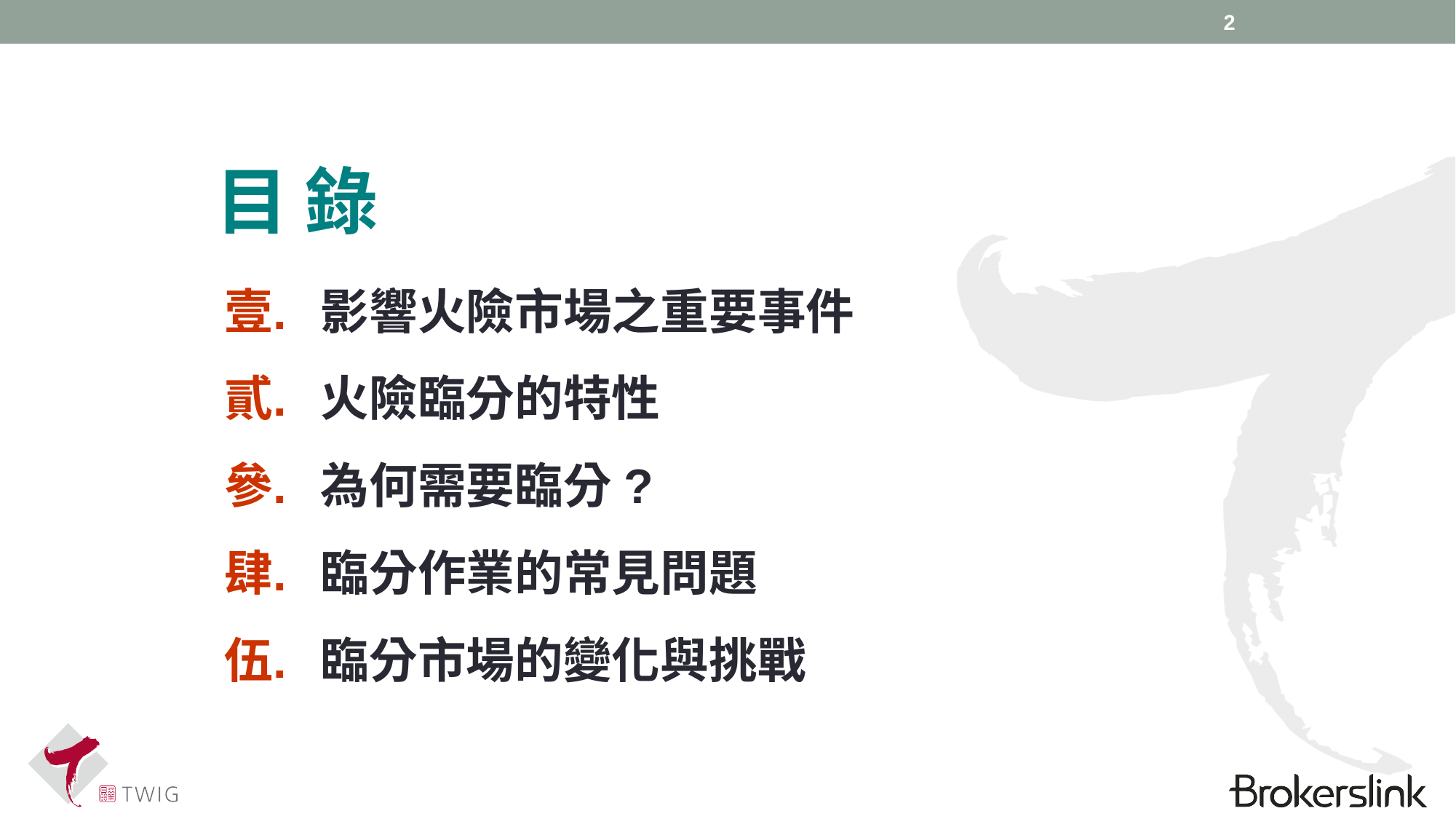

2
目 錄
影響火險市場之重要事件
火險臨分的特性
為何需要臨分?
臨分作業的常見問題
臨分市場的變化與挑戰